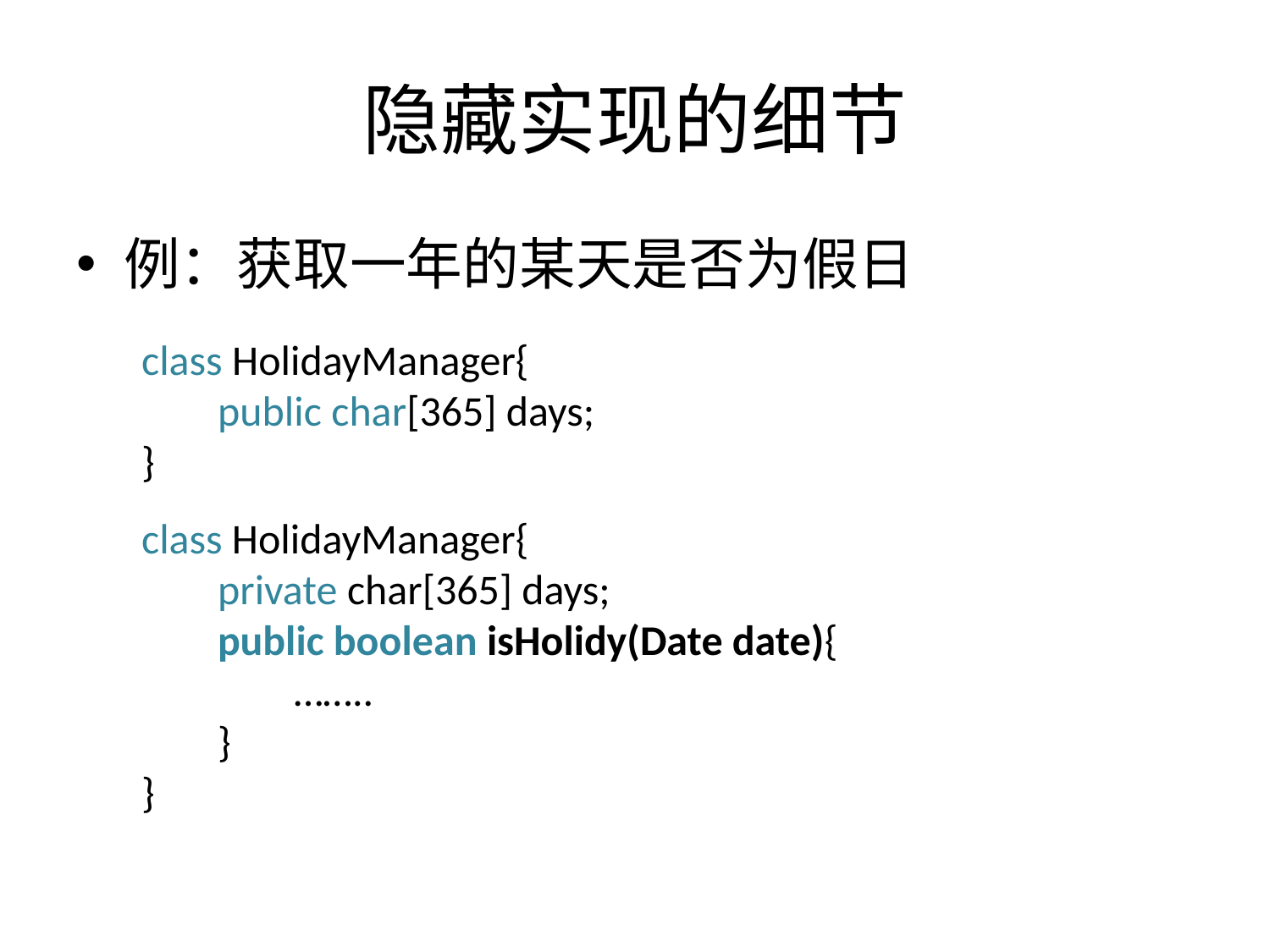

# 隐藏实现的细节
例：获取一年的某天是否为假日

class HolidayManager{
        public char[365] days;
}

class HolidayManager{
        private char[365] days;
        public boolean isHolidy(Date date){
                ……..
        }
}